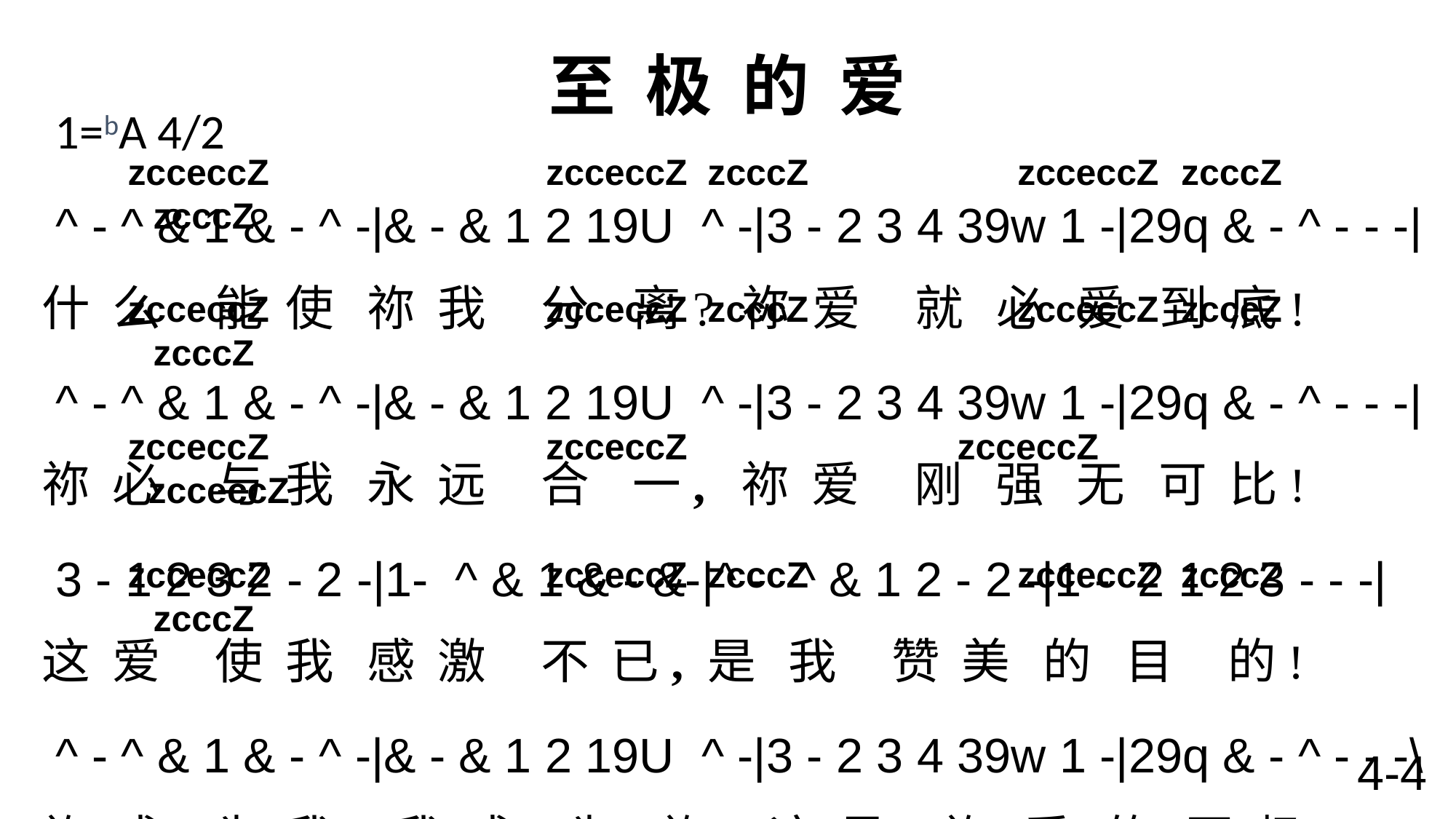

# 至  极  的  爱
  1=bA 4/2
zcceccZ                            zcceccZ  zcccZ                     zcceccZ   zcccZ            zcccZ
 ^ - ^ & 1 & - ^ -|& - & 1 2 19U  ^ -|3 - 2 3 4 39w 1 -|29q & - ^ - - -|
什  么     能  使   祢  我     分    离?  祢  爱     就   必   爱   到  底!
 ^ - ^ & 1 & - ^ -|& - & 1 2 19U  ^ -|3 - 2 3 4 39w 1 -|29q & - ^ - - -|
祢  必     与  我   永  远     合    一,  祢  爱     刚   强   无   可  比!
 3 - 1 2 3 2 - 2 -|1-  ^ & 1 & - &-|^ -  ^ & 1 2 - 2 -|1 -  2 1 2 3 - - -|
这  爱     使  我   感  激     不  已, 是   我     赞  美   的   目     的!
 ^ - ^ & 1 & - ^ -|& - & 1 2 19U  ^ -|3 - 2 3 4 39w 1 -|29q & - ^ - - -\
祢  成     为  我,  我  成     为    祢,  这  是     祢   爱   的   至  极!
zcceccZ                            zcceccZ  zcccZ                     zcceccZ   zcccZ            zcccZ
zcceccZ                            zcceccZ                           zcceccZ                                                 zcceccZ
zcceccZ                            zcceccZ  zcccZ                     zcceccZ   zcccZ            zcccZ
4-4